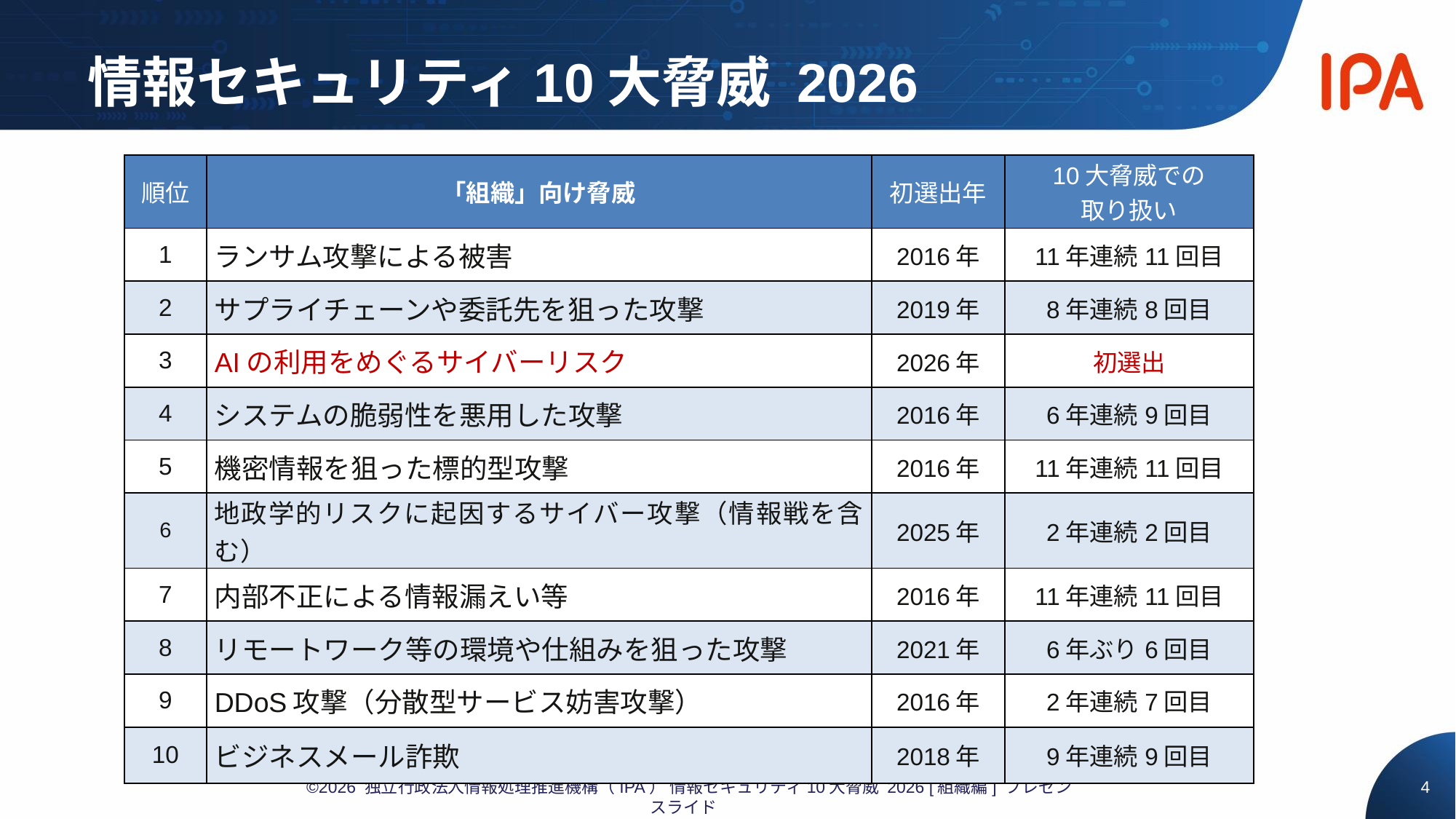

# 情報セキュリティ10大脅威 2026
| 順位 | 「組織」向け脅威 | 初選出年 | 10大脅威での 取り扱い |
| --- | --- | --- | --- |
| 1 | ランサム攻撃による被害 | 2016年 | 11年連続11回目 |
| 2 | サプライチェーンや委託先を狙った攻撃 | 2019年 | 8年連続8回目 |
| 3 | AIの利用をめぐるサイバーリスク | 2026年 | 初選出 |
| 4 | システムの脆弱性を悪用した攻撃 | 2016年 | 6年連続9回目 |
| 5 | 機密情報を狙った標的型攻撃 | 2016年 | 11年連続11回目 |
| 6 | 地政学的リスクに起因するサイバー攻撃（情報戦を含む） | 2025年 | 2年連続2回目 |
| 7 | 内部不正による情報漏えい等 | 2016年 | 11年連続11回目 |
| 8 | リモートワーク等の環境や仕組みを狙った攻撃 | 2021年 | 6年ぶり6回目 |
| 9 | DDoS攻撃（分散型サービス妨害攻撃） | 2016年 | 2年連続7回目 |
| 10 | ビジネスメール詐欺 | 2018年 | 9年連続9回目 |
4
©2026 独立行政法人情報処理推進機構（IPA） 情報セキュリティ10大脅威 2026 [組織編] プレゼンスライド